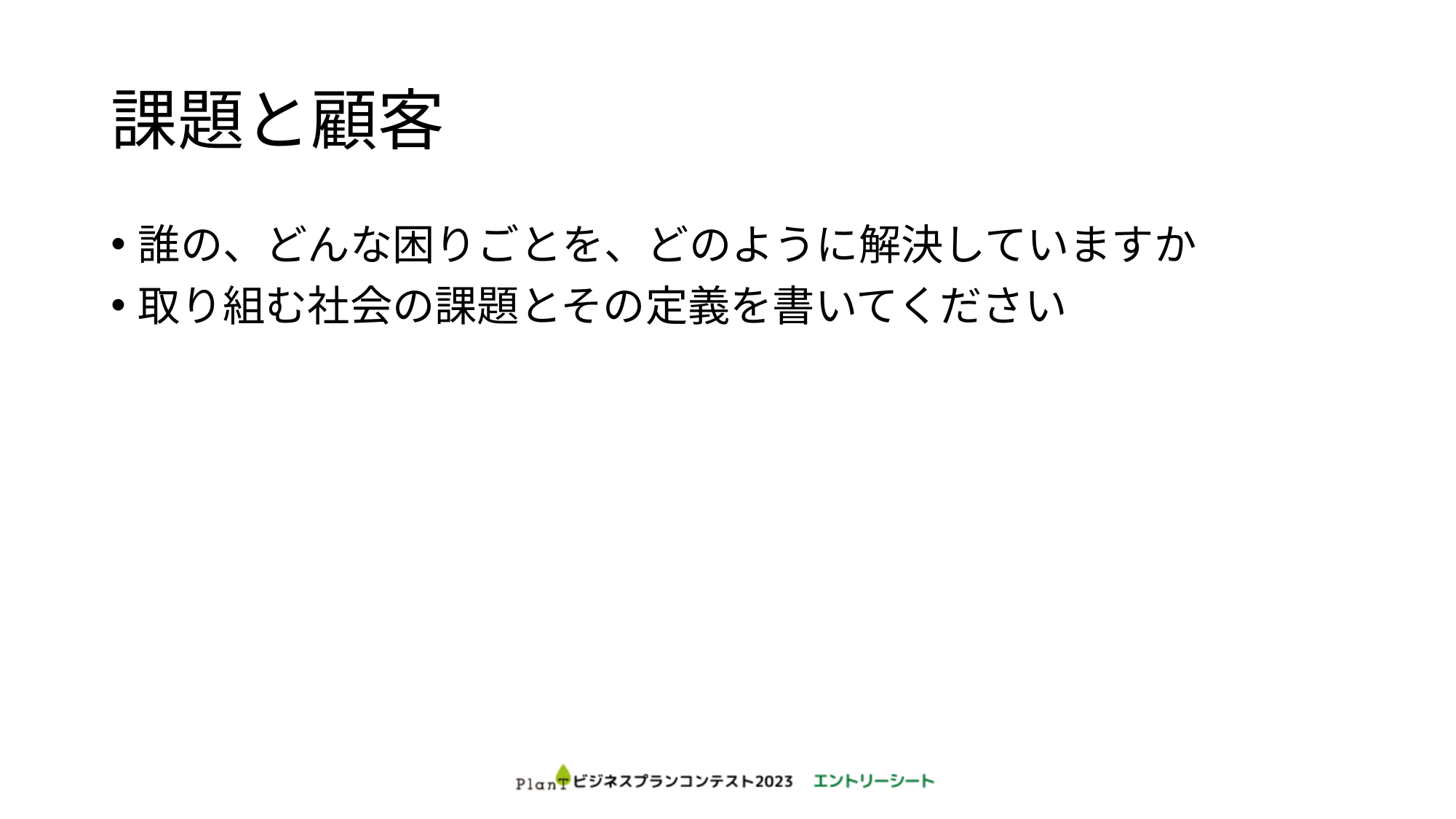

# 課題と顧客
誰の、どんな困りごとを、どのように解決していますか
取り組む社会の課題とその定義を書いてください